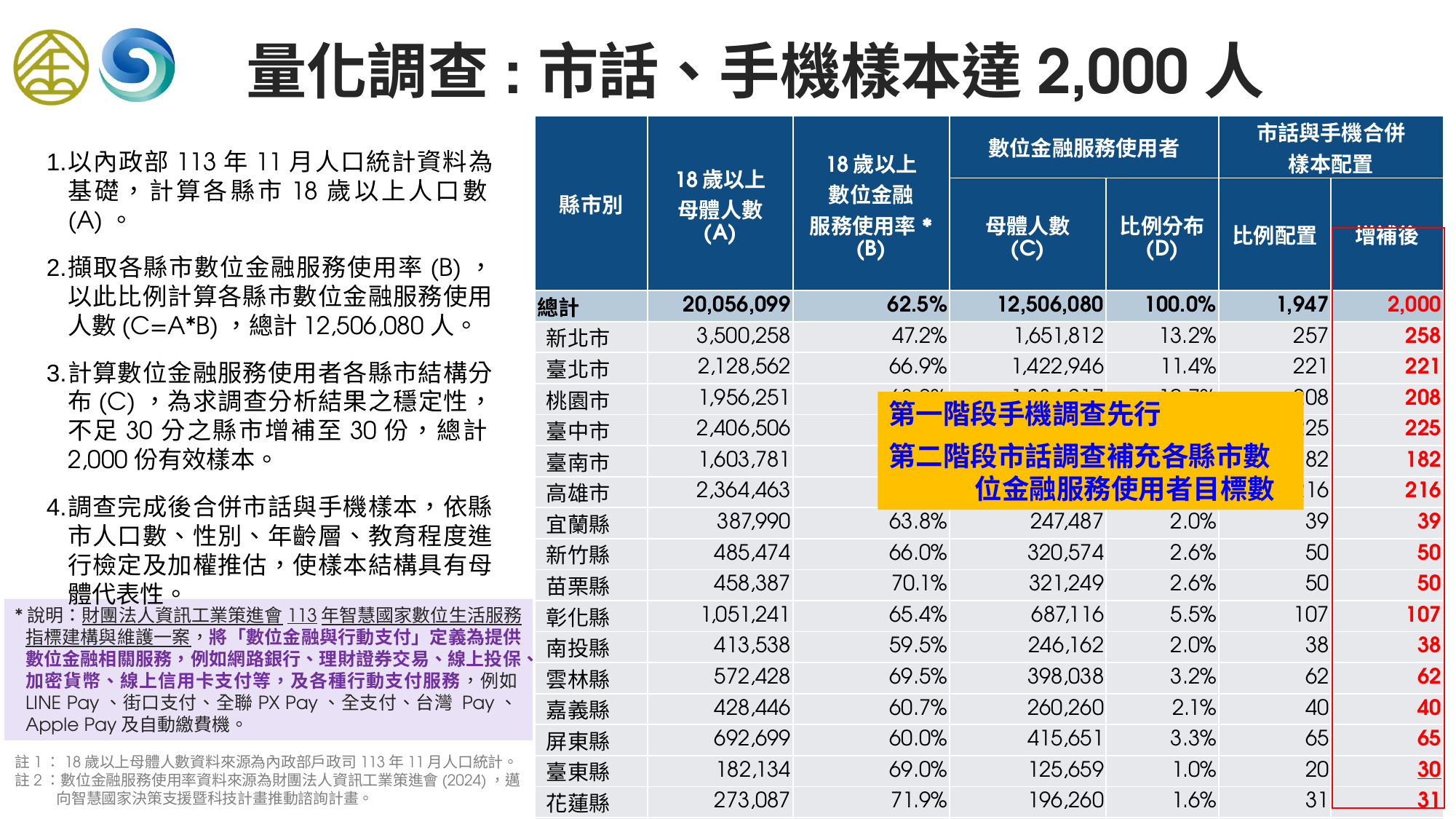

量化調查:市話、手機樣本達2,000人
| 縣市別 | 18歲以上 母體人數 (A) | 18歲以上 數位金融 服務使用率\* (B) | 數位金融服務使用者 |  | 市話與手機合併 樣本配置 |  |
| --- | --- | --- | --- | --- | --- | --- |
|  |  |  | 母體人數 (C) | 比例分布 (D) | 比例配置 | 增補後 |
| 總計 | 20,056,099 | 62.5% | 12,506,080 | 100.0% | 1,947 | 2,000 |
| 新北市 | 3,500,258 | 47.2% | 1,651,812 | 13.2% | 257 | 258 |
| 臺北市 | 2,128,562 | 66.9% | 1,422,946 | 11.4% | 221 | 221 |
| 桃園市 | 1,956,251 | 68.2% | 1,334,217 | 10.7% | 208 | 208 |
| 臺中市 | 2,406,506 | 60.0% | 1,444,865 | 11.6% | 225 | 225 |
| 臺南市 | 1,603,781 | 72.7% | 1,166,481 | 9.3% | 182 | 182 |
| 高雄市 | 2,364,463 | 58.8% | 1,389,221 | 11.1% | 216 | 216 |
| 宜蘭縣 | 387,990 | 63.8% | 247,487 | 2.0% | 39 | 39 |
| 新竹縣 | 485,474 | 66.0% | 320,574 | 2.6% | 50 | 50 |
| 苗栗縣 | 458,387 | 70.1% | 321,249 | 2.6% | 50 | 50 |
| 彰化縣 | 1,051,241 | 65.4% | 687,116 | 5.5% | 107 | 107 |
| 南投縣 | 413,538 | 59.5% | 246,162 | 2.0% | 38 | 38 |
| 雲林縣 | 572,428 | 69.5% | 398,038 | 3.2% | 62 | 62 |
| 嘉義縣 | 428,446 | 60.7% | 260,260 | 2.1% | 40 | 40 |
| 屏東縣 | 692,699 | 60.0% | 415,651 | 3.3% | 65 | 65 |
| 臺東縣 | 182,134 | 69.0% | 125,659 | 1.0% | 20 | 30 |
| 花蓮縣 | 273,087 | 71.9% | 196,260 | 1.6% | 31 | 31 |
| 澎湖縣 | 95,457 | 72.7% | 69,362 | 0.6% | 11 | 30 |
| 基隆市 | 319,027 | 70.8% | 225,752 | 1.8% | 35 | 35 |
| 新竹市 | 371,783 | 92.1% | 342,495 | 2.7% | 53 | 53 |
| 嘉義市 | 222,762 | 64.7% | 144,076 | 1.2% | 22 | 30 |
| 金馬地區 | 141,825 | 68.0% | 96,397 | 0.8% | 15 | 30 |
以內政部113年11月人口統計資料為基礎，計算各縣市18歲以上人口數(A)。
擷取各縣市數位金融服務使用率(B)，以此比例計算各縣市數位金融服務使用人數(C=A*B)，總計12,506,080人。
計算數位金融服務使用者各縣市結構分布(C)，為求調查分析結果之穩定性，不足30分之縣市增補至30份，總計2,000份有效樣本。
調查完成後合併市話與手機樣本，依縣市人口數、性別、年齡層、教育程度進行檢定及加權推估，使樣本結構具有母體代表性。

第一階段手機調查先行
第二階段市話調查補充各縣市數位金融服務使用者目標數
*說明：財團法人資訊工業策進會113年智慧國家數位生活服務指標建構與維護一案，將「數位金融與行動支付」定義為提供數位金融相關服務，例如網路銀行、理財證券交易、線上投保、加密貨幣、線上信用卡支付等，及各種行動支付服務，例如LINE Pay、街口支付、全聯PX Pay、全支付、台灣 Pay、Apple Pay及自動繳費機。
註1：18歲以上母體人數資料來源為內政部戶政司113年11月人口統計。
註2：數位金融服務使用率資料來源為財團法人資訊工業策進會(2024)，邁向智慧國家決策支援暨科技計畫推動諮詢計畫。
6